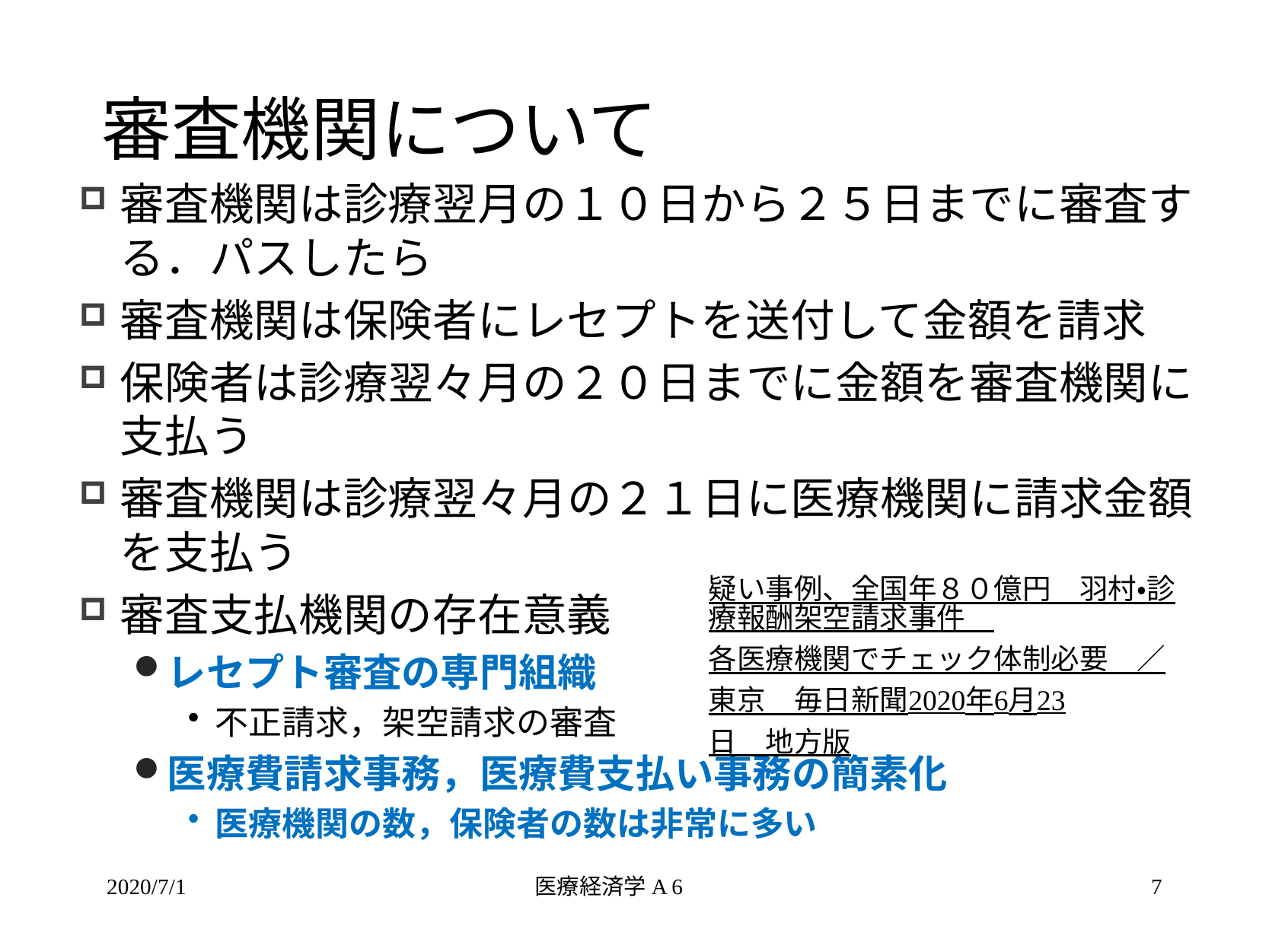

# 審査機関について
審査機関は診療翌月の１０日から２５日までに審査する．パスしたら
審査機関は保険者にレセプトを送付して金額を請求
保険者は診療翌々月の２０日までに金額を審査機関に支払う
審査機関は診療翌々月の２１日に医療機関に請求金額を支払う
審査支払機関の存在意義
レセプト審査の専門組織
不正請求，架空請求の審査
医療費請求事務，医療費支払い事務の簡素化
医療機関の数，保険者の数は非常に多い
疑い事例、全国年８０億円　羽村・診療報酬架空請求事件　各医療機関でチェック体制必要　／東京　毎日新聞2020年6月23日　地方版
2020/7/1
医療経済学A 6
7